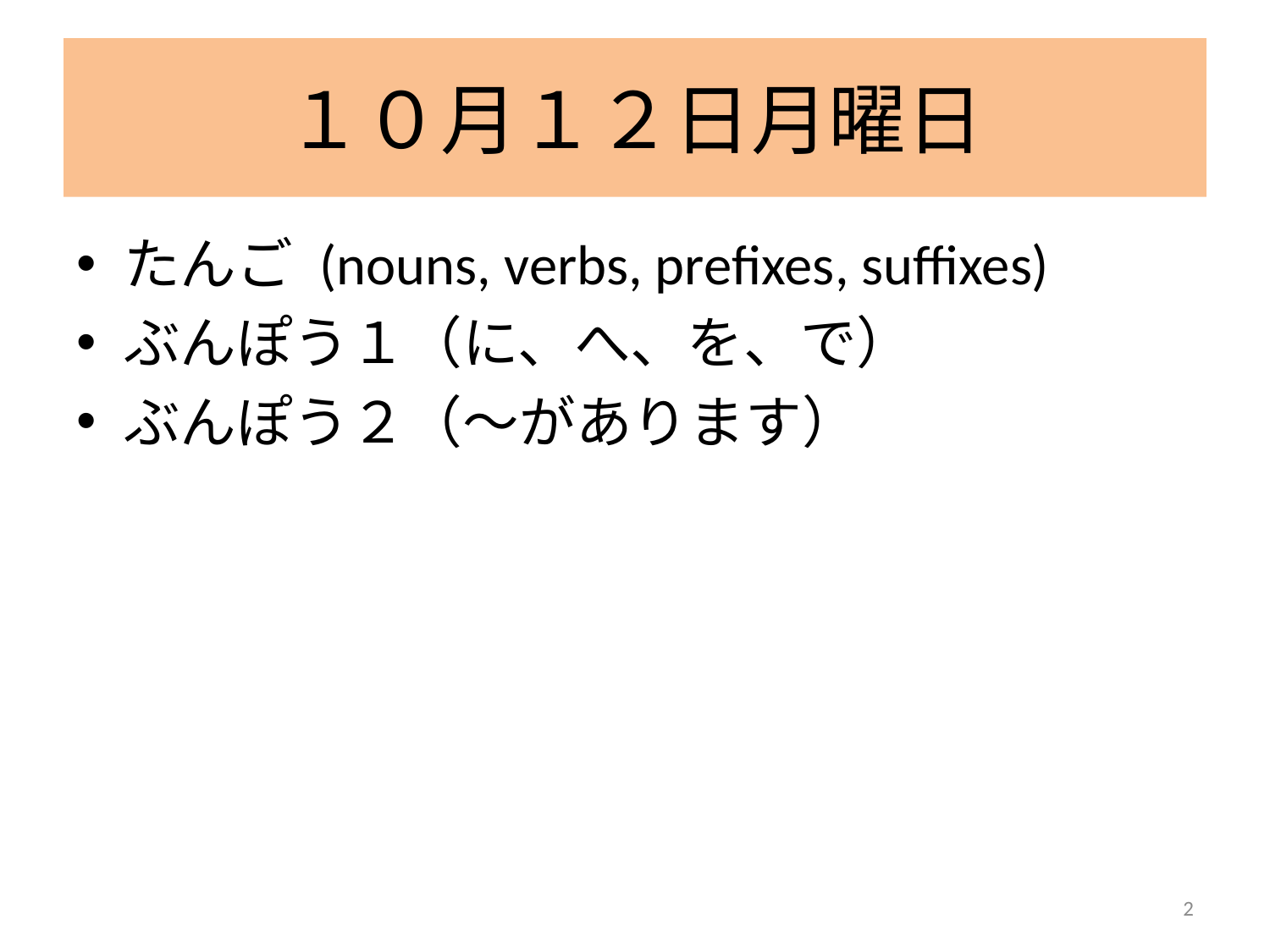

# １０月１２日月曜日
たんご (nouns, verbs, prefixes, suffixes)
ぶんぽう１（に、へ、を、で）
ぶんぽう２（～があります）
2